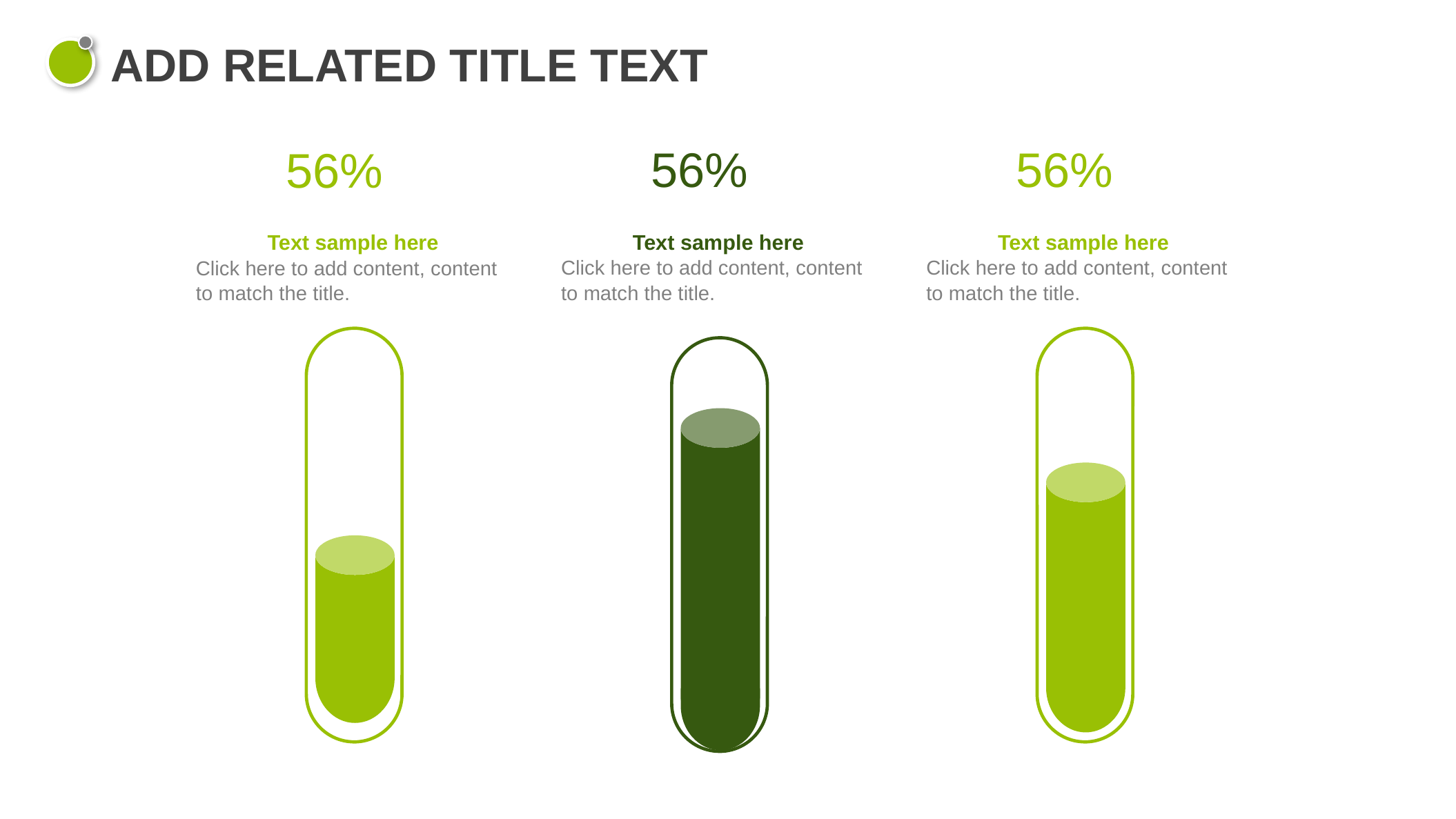

ADD RELATED TITLE TEXT

56%
56%
56%
Text sample here
Click here to add content, content to match the title.
Text sample here
Click here to add content, content to match the title.
Text sample here
Click here to add content, content to match the title.

行业PPT模板http://www.1ppt.com/hangye/